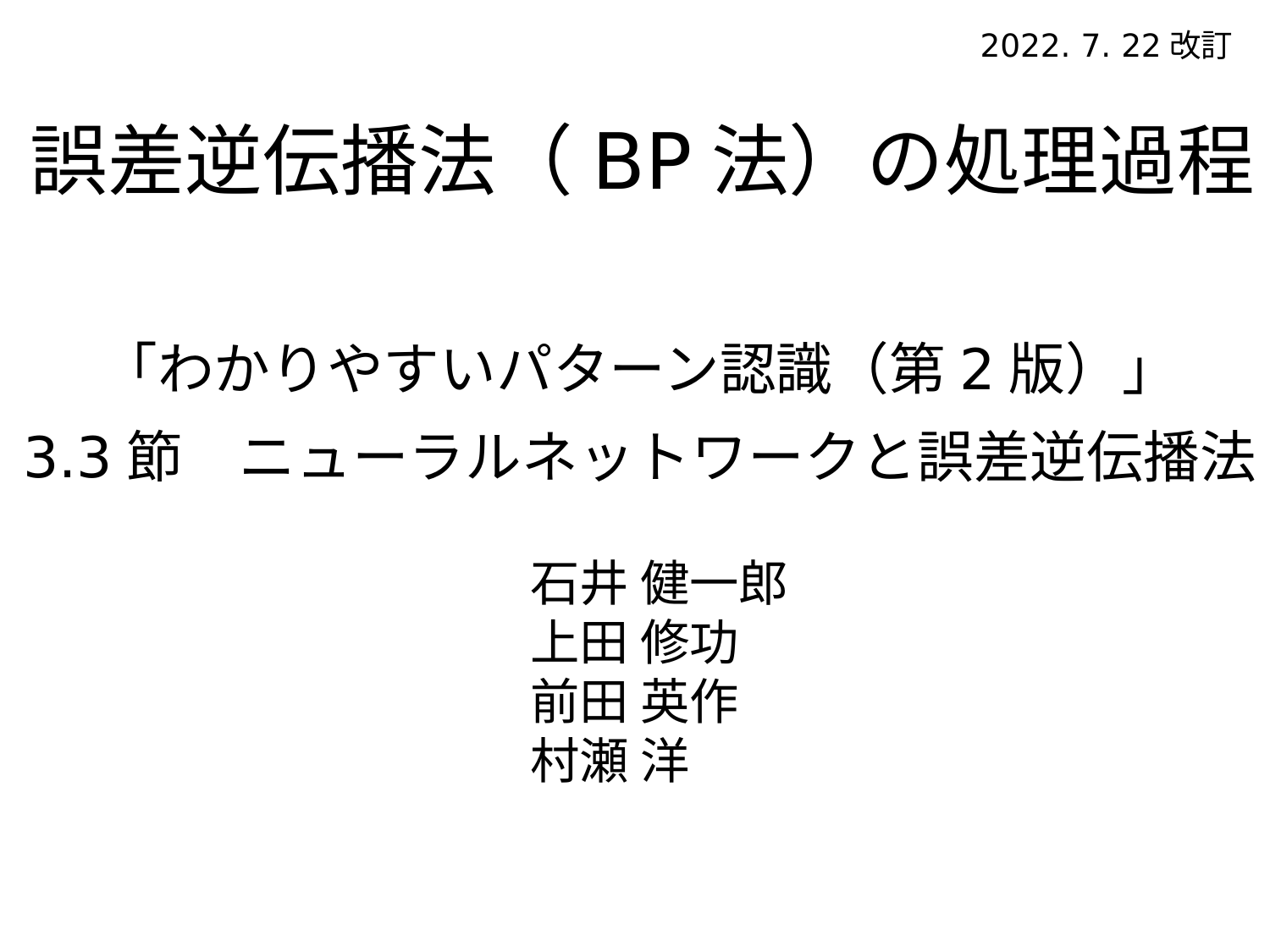

2022. 7. 22改訂
誤差逆伝播法（BP法）の処理過程
「わかりやすいパターン認識（第2版）」
3.3節　ニューラルネットワークと誤差逆伝播法
石井 健一郎
上田 修功
前田 英作
村瀬 洋
1